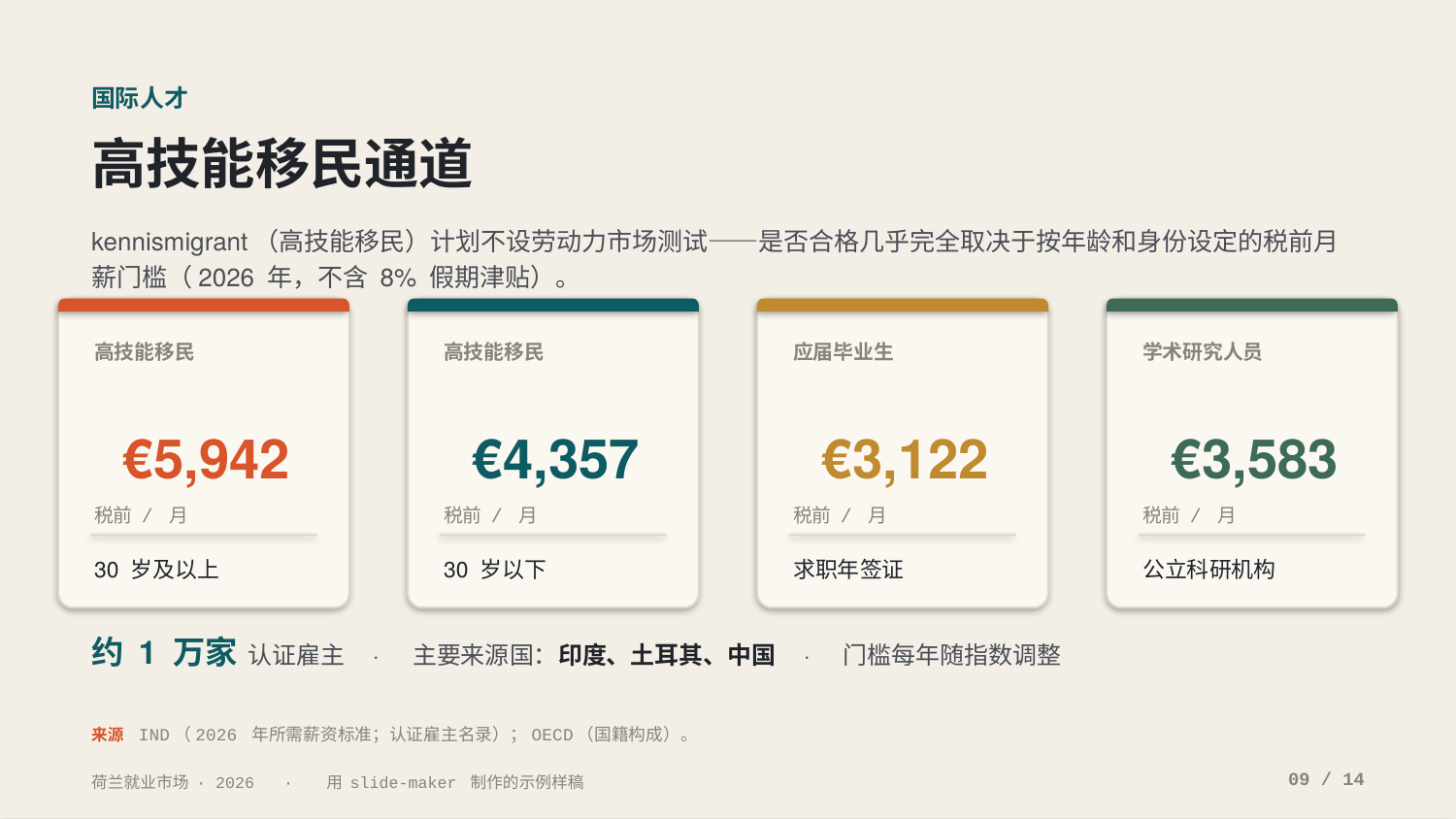

国际人才
高技能移民通道
kennismigrant（高技能移民）计划不设劳动力市场测试——是否合格几乎完全取决于按年龄和身份设定的税前月薪门槛（2026 年，不含 8% 假期津贴）。

高技能移民
高技能移民
应届毕业生
学术研究人员
€5,942
€4,357
€3,122
€3,583
税前 / 月
税前 / 月
税前 / 月
税前 / 月

30 岁及以上
30 岁以下
求职年签证
公立科研机构
约 1 万家  认证雇主    ·    主要来源国：印度、土耳其、中国    ·    门槛每年随指数调整
来源   IND（2026 年所需薪资标准；认证雇主名录）；OECD（国籍构成）。
09 / 14
荷兰就业市场 · 2026   ·   用 slide-maker 制作的示例样稿